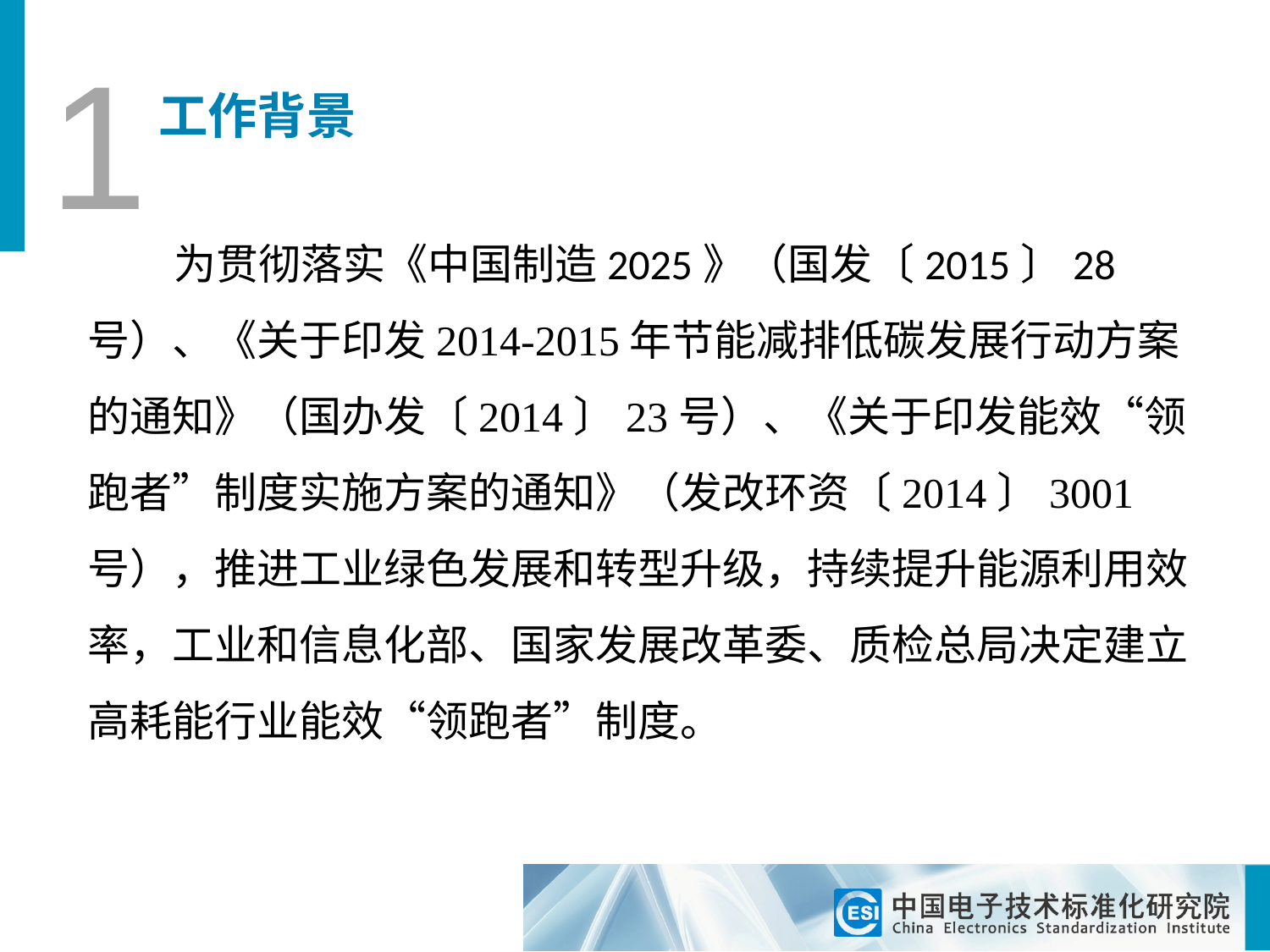

1
工作背景
        为贯彻落实《中国制造2025》（国发〔2015〕28号）、《关于印发2014-2015年节能减排低碳发展行动方案的通知》（国办发〔2014〕23号）、《关于印发能效“领跑者”制度实施方案的通知》（发改环资〔2014〕3001号），推进工业绿色发展和转型升级，持续提升能源利用效率，工业和信息化部、国家发展改革委、质检总局决定建立高耗能行业能效“领跑者”制度。